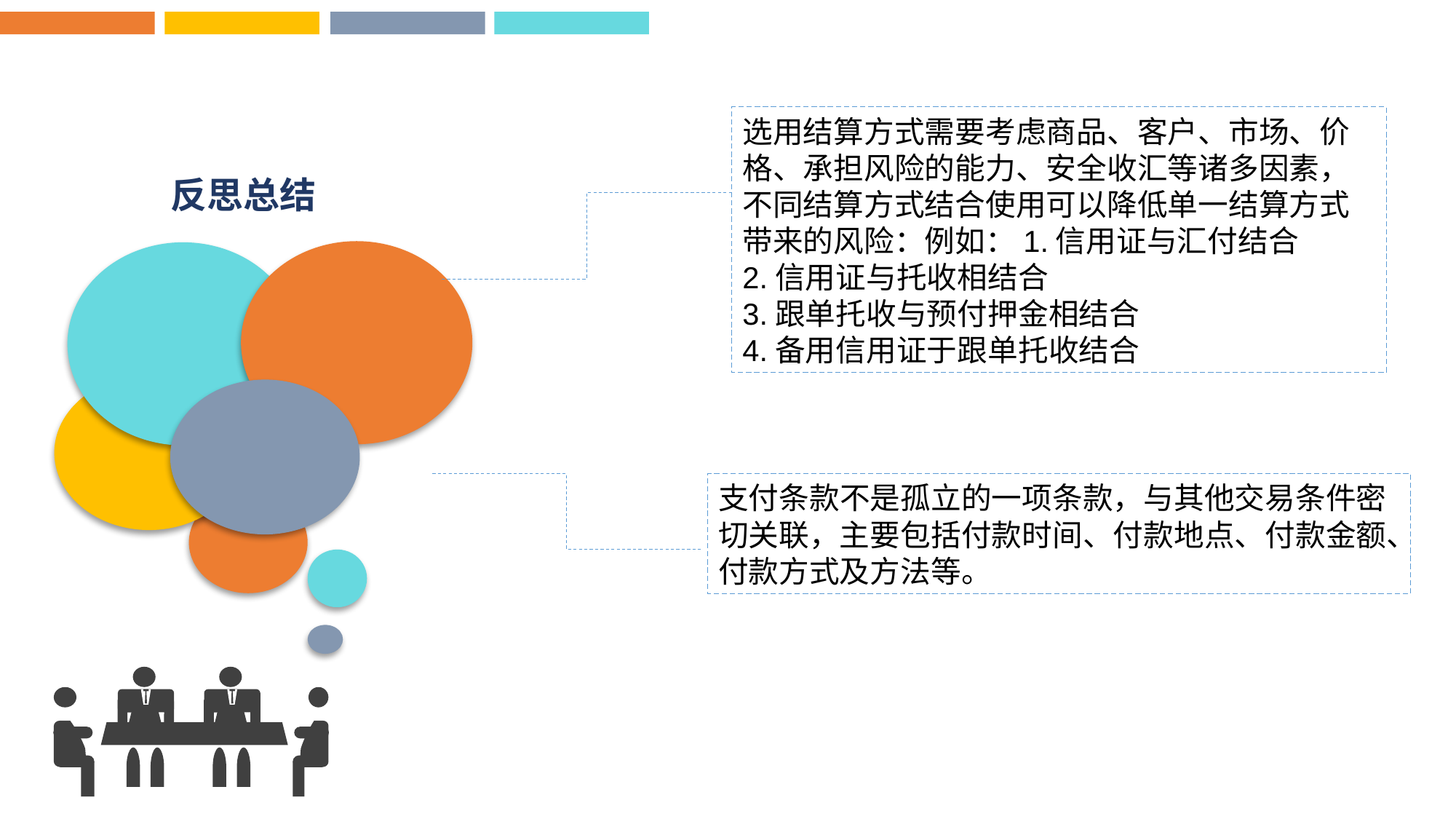

选用结算方式需要考虑商品、客户、市场、价格、承担风险的能力、安全收汇等诸多因素，不同结算方式结合使用可以降低单一结算方式带来的风险：例如：1.信用证与汇付结合
2.信用证与托收相结合
3.跟单托收与预付押金相结合
4.备用信用证于跟单托收结合
反思总结

支付条款不是孤立的一项条款，与其他交易条件密切关联，主要包括付款时间、付款地点、付款金额、付款方式及方法等。